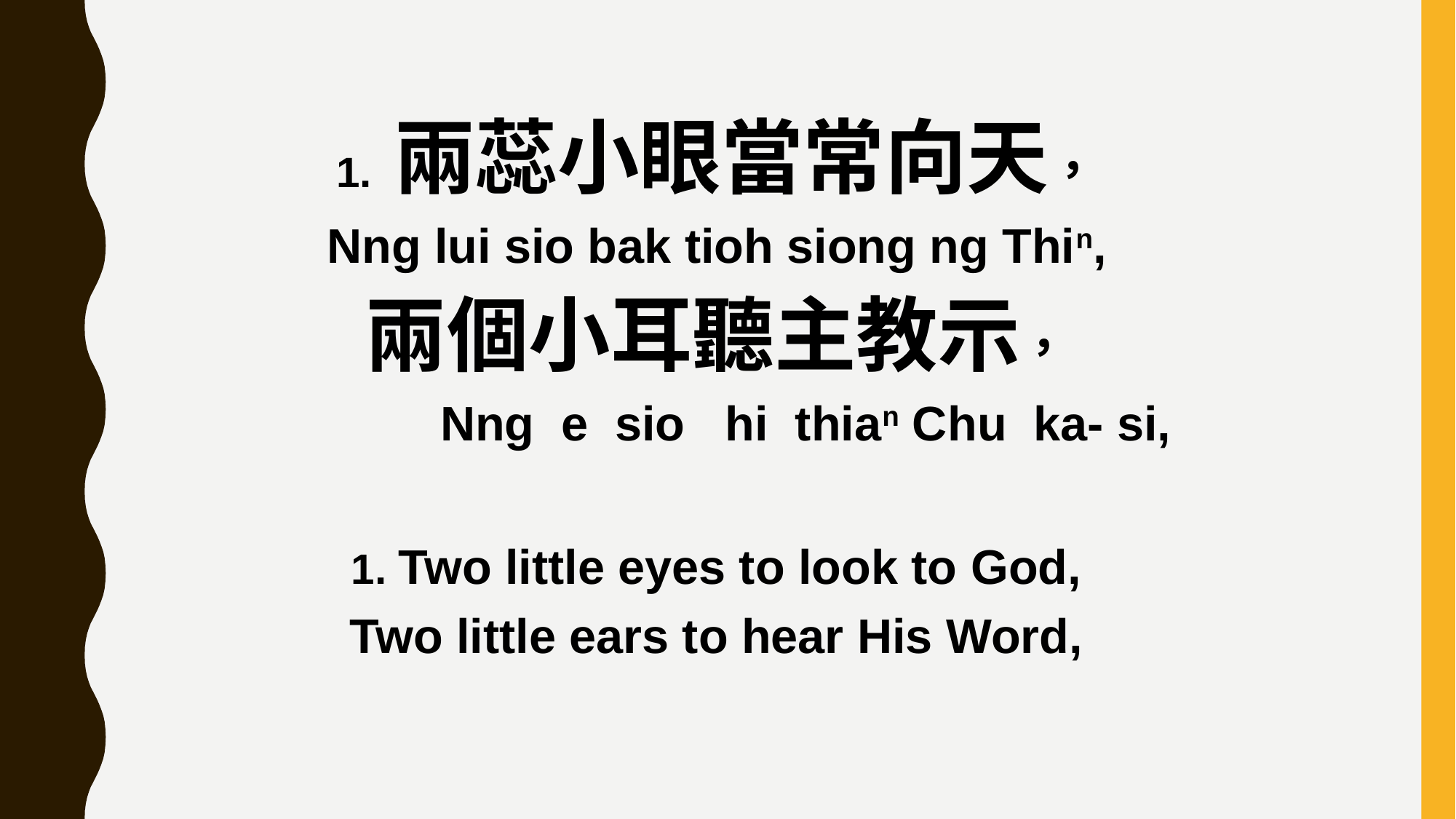

1. 兩蕊小眼當常向天，
Nng lui sio bak tioh siong ng Thin,
兩個小耳聽主教示，
                    Nng  e  sio   hi  thian Chu  ka- si,

1. Two little eyes to look to God,
Two little ears to hear His Word,